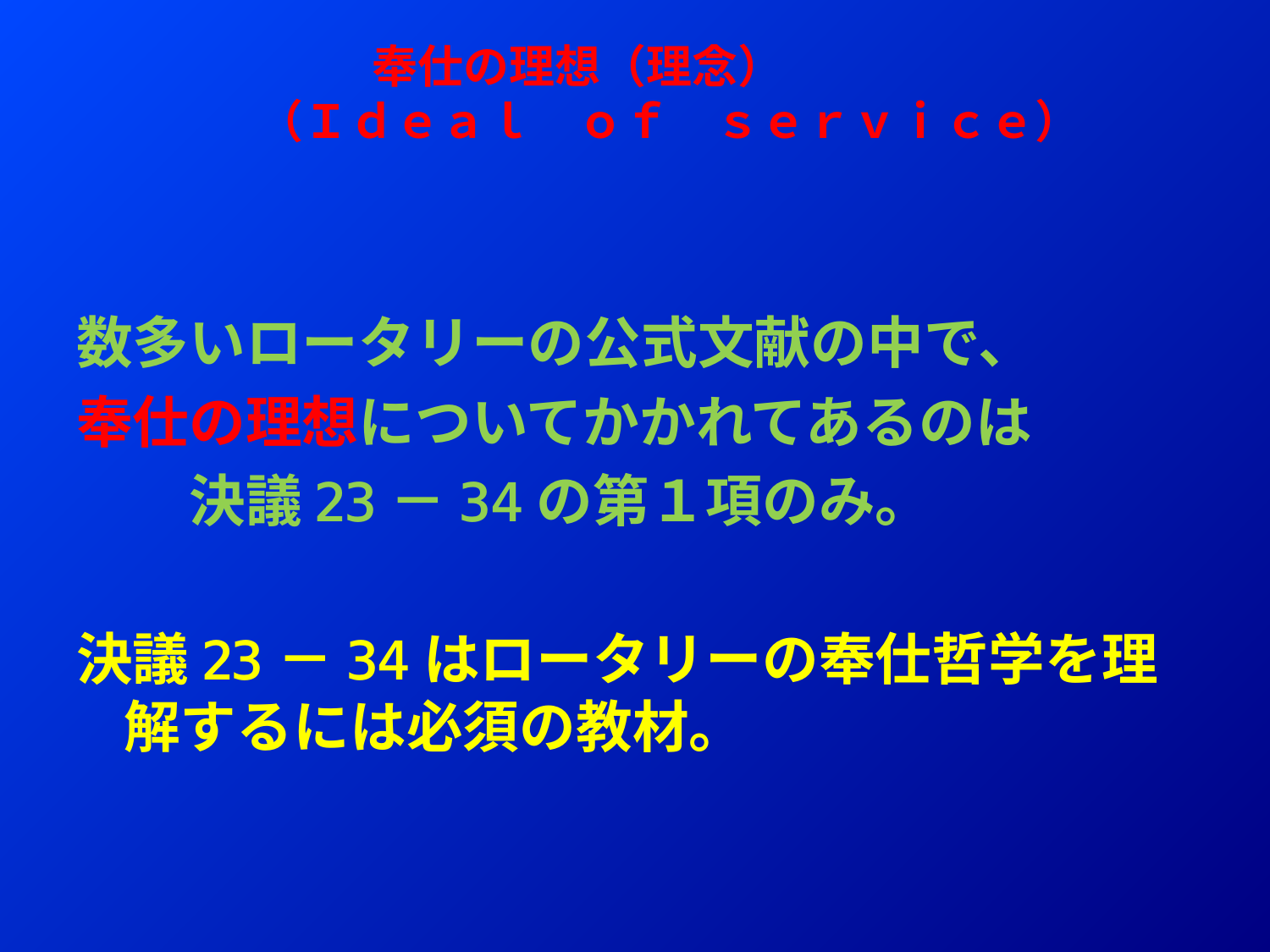

数多いロータリーの公式文献の中で、
奉仕の理想についてかかれてあるのは
　　決議23－34の第１項のみ。

決議23－34はロータリーの奉仕哲学を理解するには必須の教材。

奉仕の理想（理念）
　　　　（Ｉｄｅａｌ　ｏｆ　ｓｅｒｖｉｃｅ）